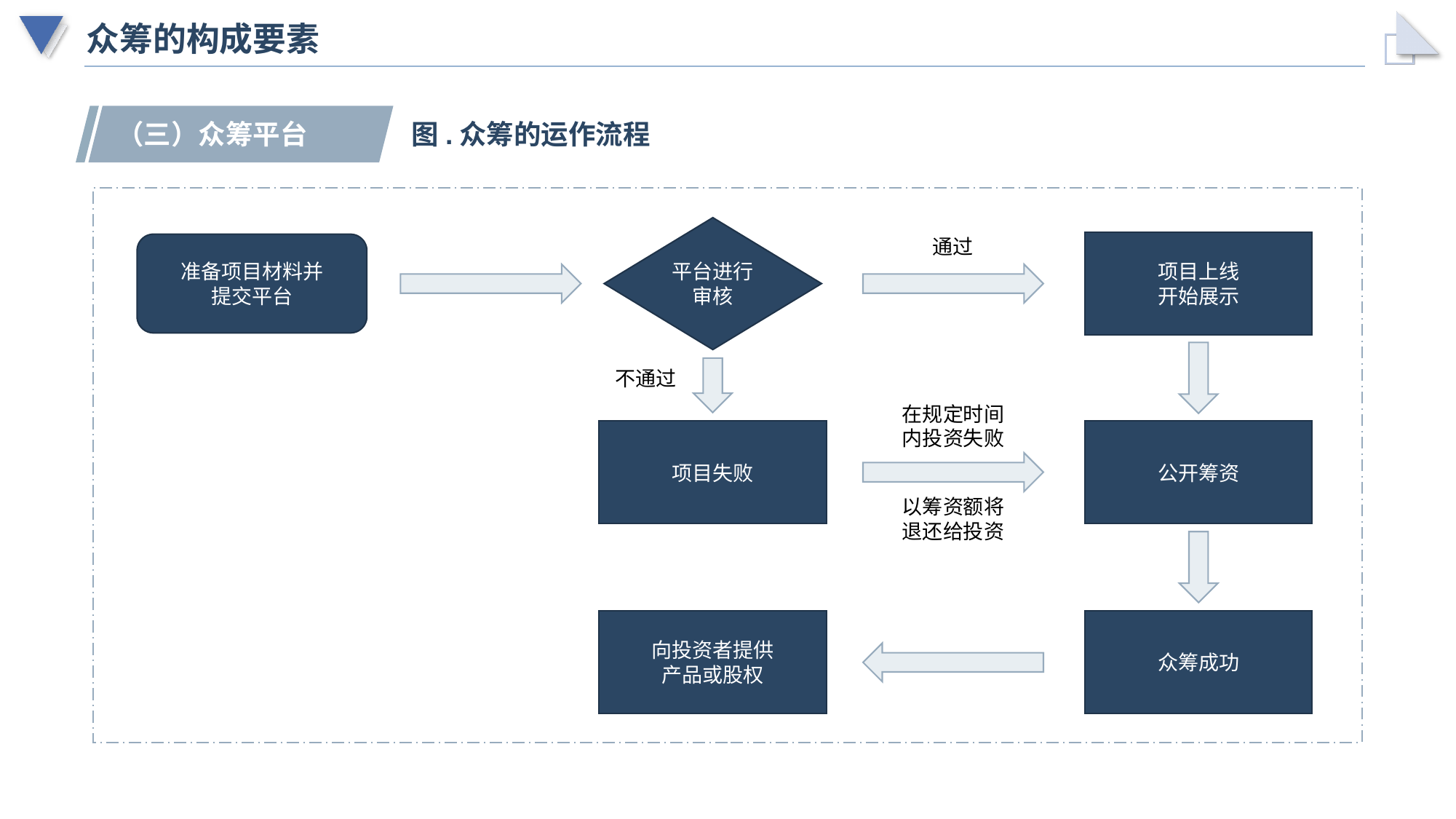

# 众筹的构成要素

（三）众筹平台
图.众筹的运作流程

平台进行审核
通过
项目上线
开始展示
准备项目材料并
提交平台

不通过

在规定时间内投资失败
项目失败
公开筹资

以筹资额将退还给投资

众筹成功
向投资者提供
产品或股权